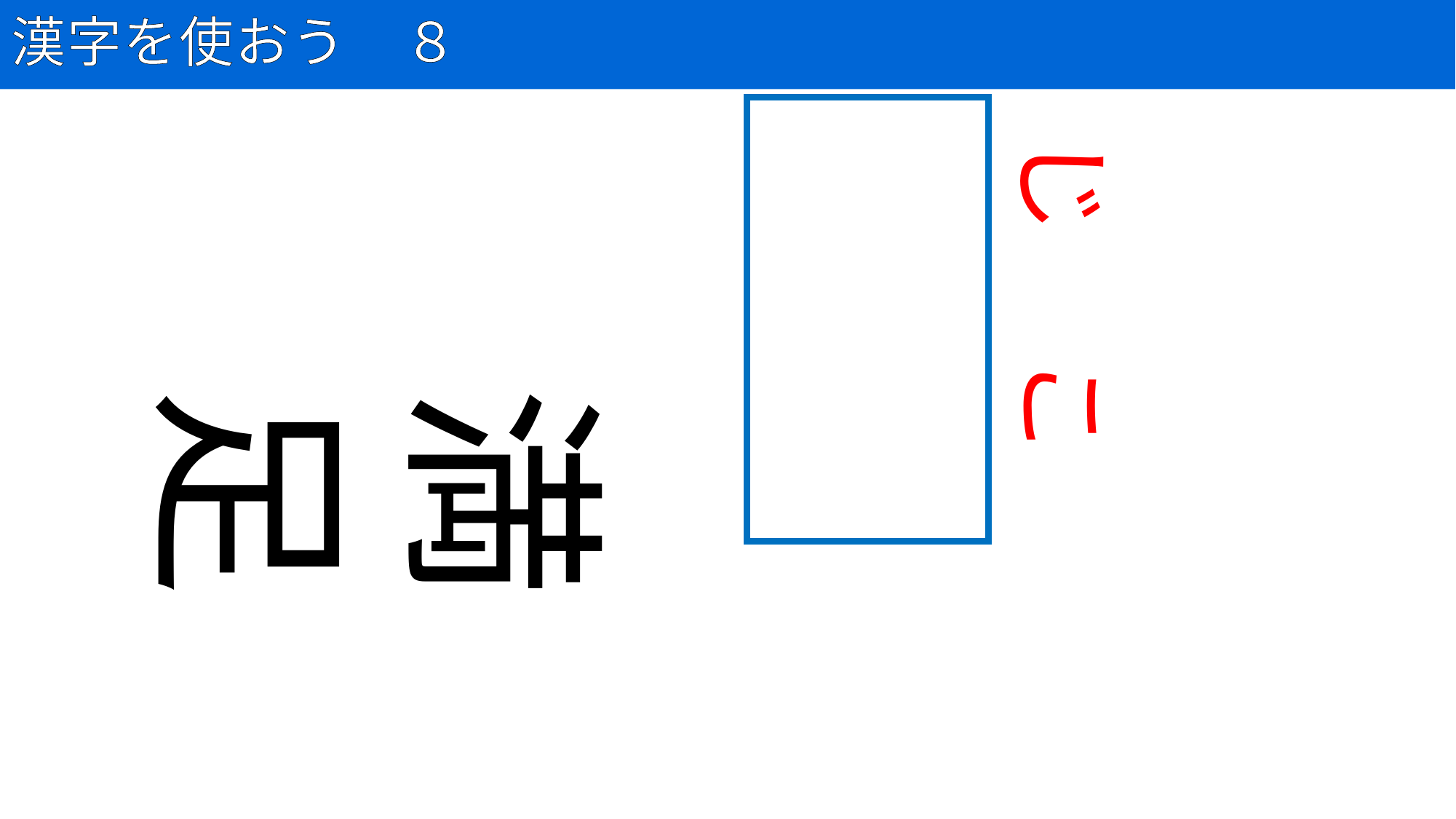

# 漢字を使おう　８
61

自己
じ　 こ
満足